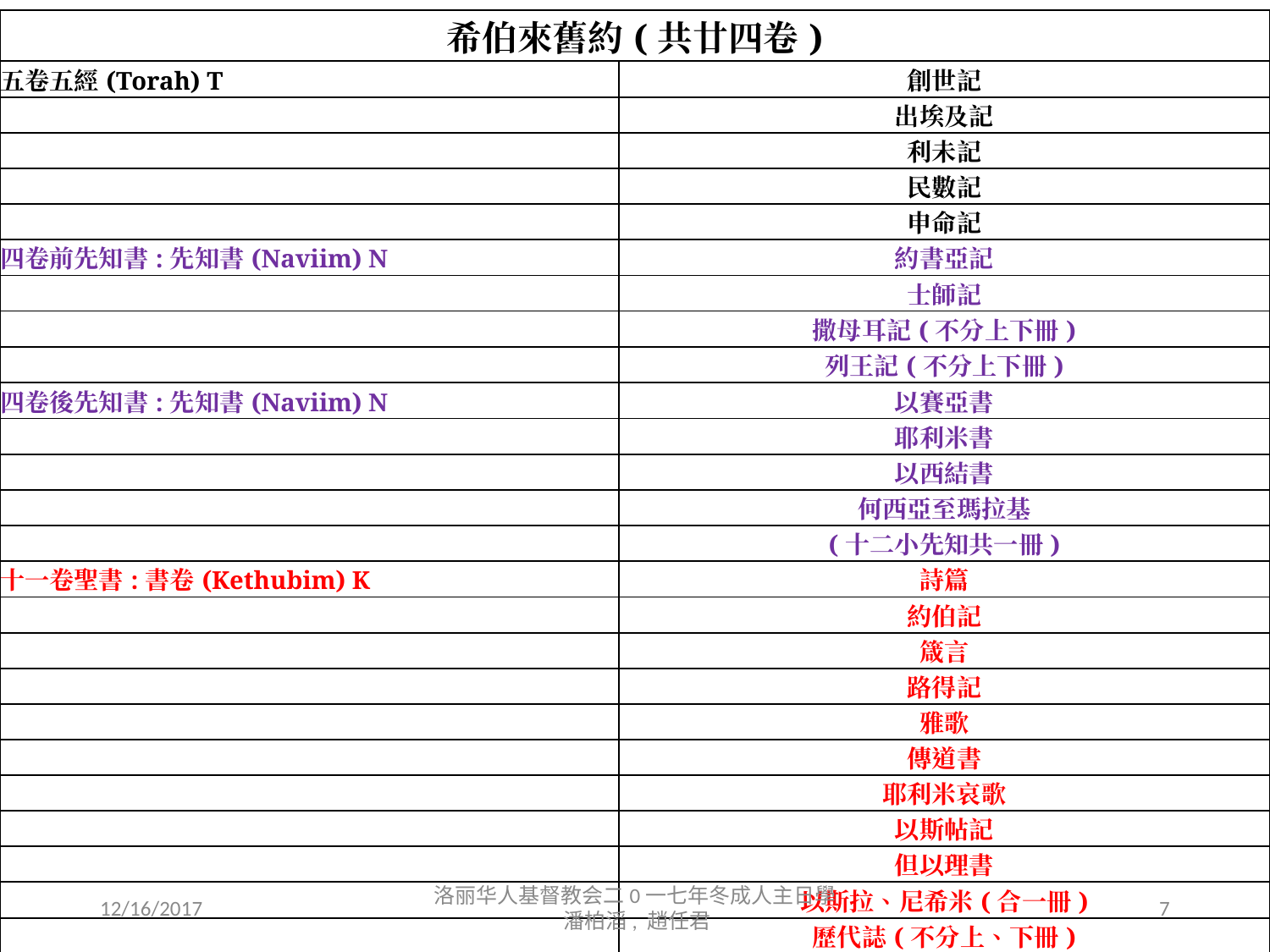

| 希伯來舊約(共廿四卷) |  |
| --- | --- |
| 五卷五經(Torah) T | 創世記 |
|  | 出埃及記 |
|  | 利未記 |
|  | 民數記 |
|  | 申命記 |
| 四卷前先知書:先知書(Naviim) N | 約書亞記 |
|  | 士師記 |
|  | 撒母耳記(不分上下冊) |
|  | 列王記(不分上下冊) |
| 四卷後先知書:先知書(Naviim) N | 以賽亞書 |
|  | 耶利米書 |
|  | 以西結書 |
|  | 何西亞至瑪拉基 |
|  | (十二小先知共一冊) |
| 十一卷聖書:書卷(Kethubim) K | 詩篇 |
|  | 約伯記 |
|  | 箴言 |
|  | 路得記 |
|  | 雅歌 |
|  | 傳道書 |
|  | 耶利米哀歌 |
|  | 以斯帖記 |
|  | 但以理書 |
|  | 以斯拉、尼希米(合一冊) |
|  | 歷代誌(不分上、下冊) |
12/16/2017
洛丽华人基督教会二0一七年冬成人主日學   潘柏滔, 趙任君
7